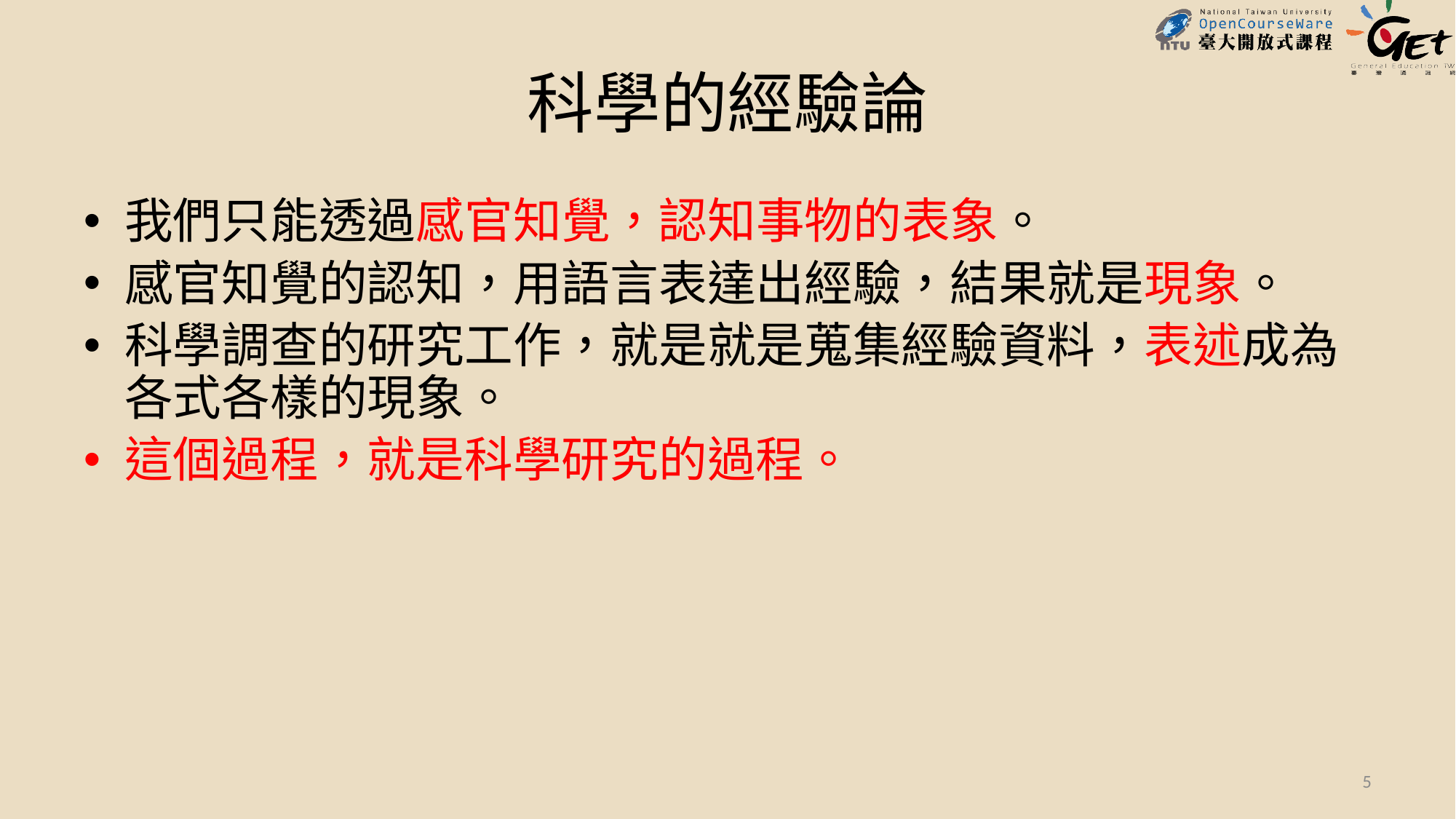

# 科學的經驗論
我們只能透過感官知覺，認知事物的表象。
感官知覺的認知，用語言表達出經驗，結果就是現象。
科學調查的研究工作，就是就是蒐集經驗資料，表述成為各式各樣的現象。
這個過程，就是科學研究的過程。
5